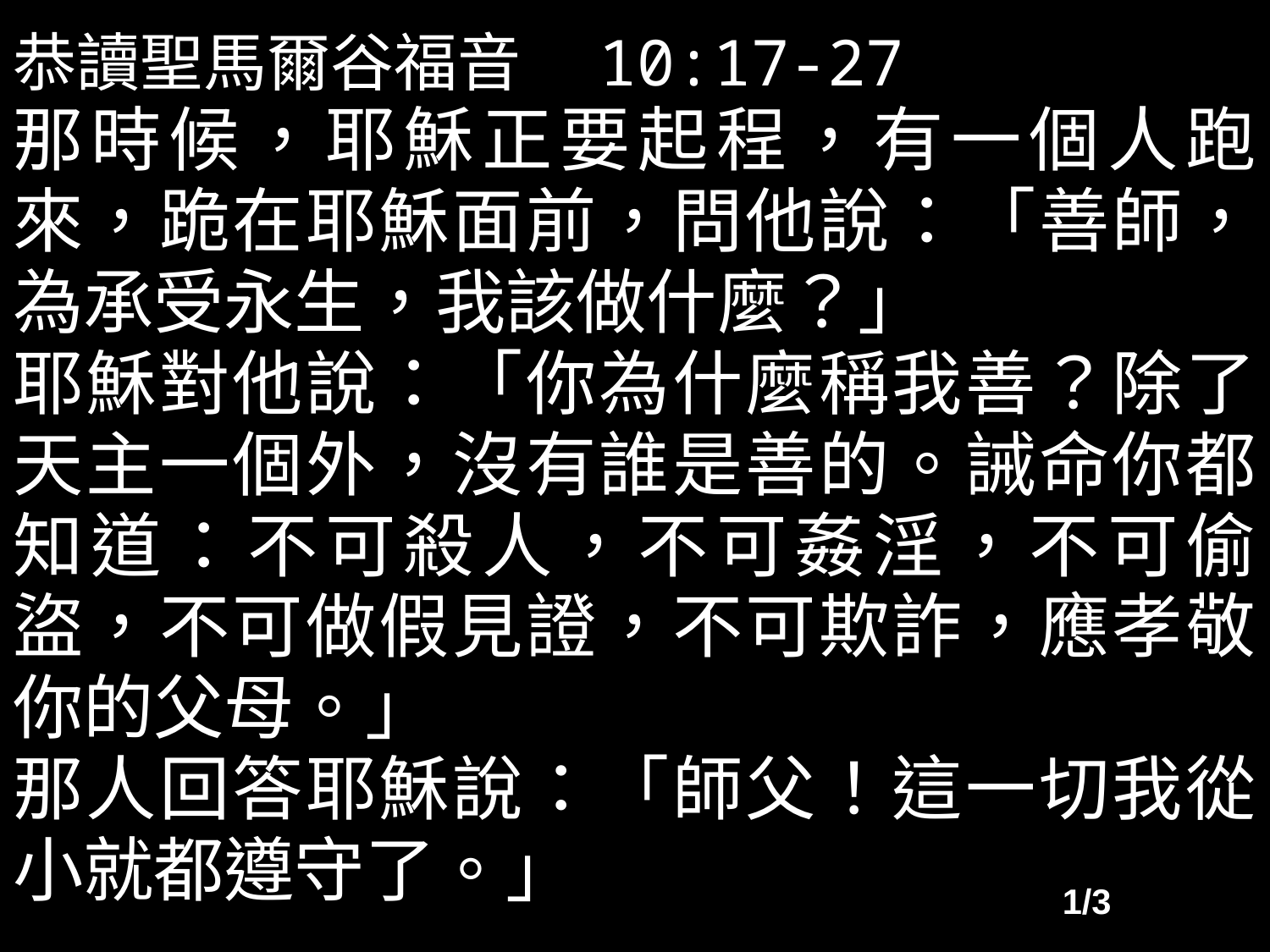

恭讀聖馬爾谷福音　10:17-27
那時候，耶穌正要起程，有一個人跑來，跪在耶穌面前，問他說：「善師，為承受永生，我該做什麼？」
耶穌對他說：「你為什麼稱我善？除了天主一個外，沒有誰是善的。誡命你都知道：不可殺人，不可姦淫，不可偷盜，不可做假見證，不可欺詐，應孝敬你的父母。」
那人回答耶穌說：「師父！這一切我從小就都遵守了。」

1/3